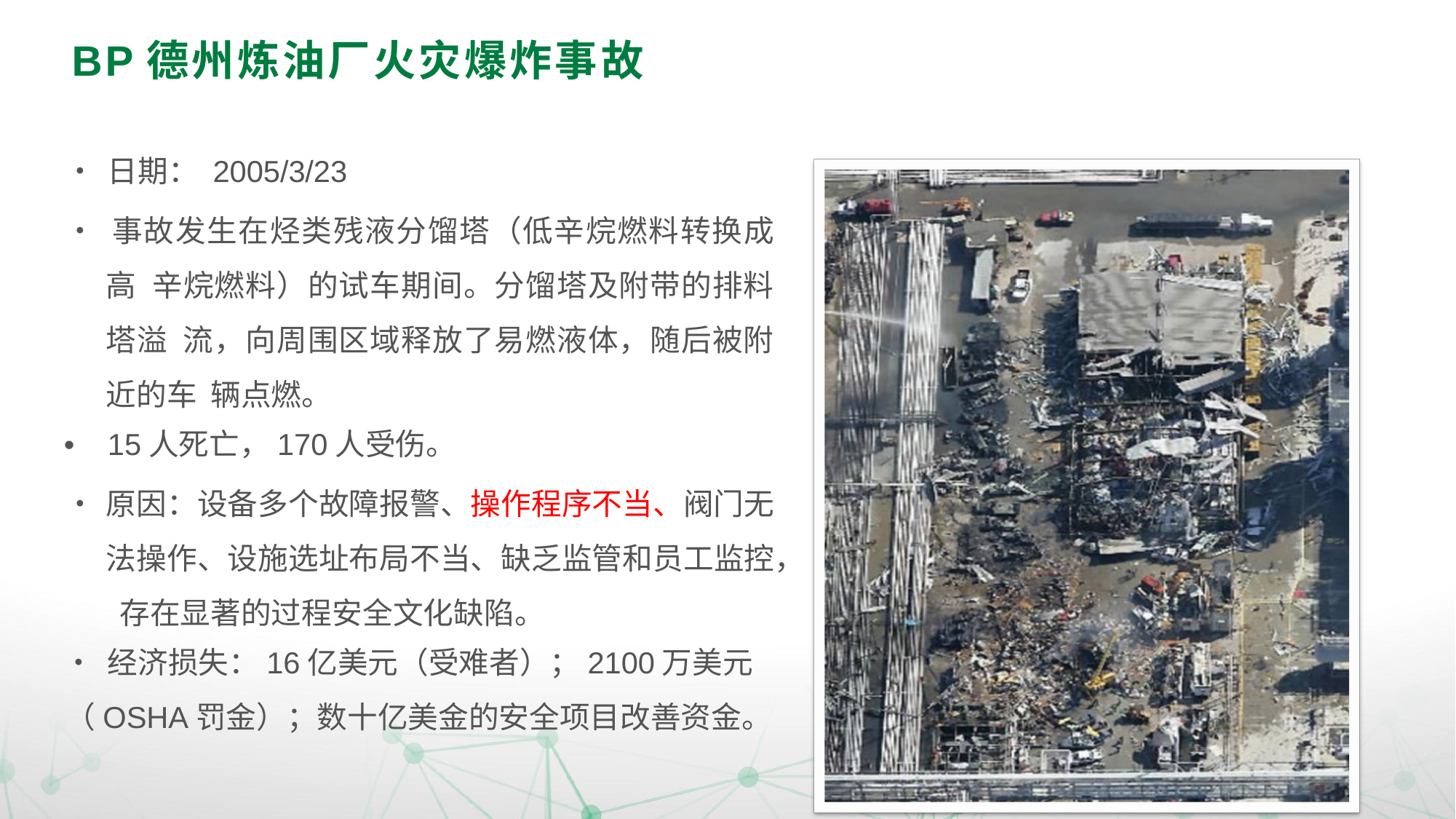

# BP德州炼油厂火灾爆炸事故
•	日期： 2005/3/23
• 事故发生在烃类残液分馏塔（低辛烷燃料转换成高  辛烷燃料）的试车期间。分馏塔及附带的排料塔溢  流，向周围区域释放了易燃液体，随后被附近的车  辆点燃。
•	15人死亡，170人受伤。
•	原因：设备多个故障报警、操作程序不当、阀门无  法操作、设施选址布局不当、缺乏监管和员工监控，  存在显著的过程安全文化缺陷。
•	经济损失：16亿美元（受难者）；2100万美元
（OSHA罚金）；数十亿美金的安全项目改善资金。